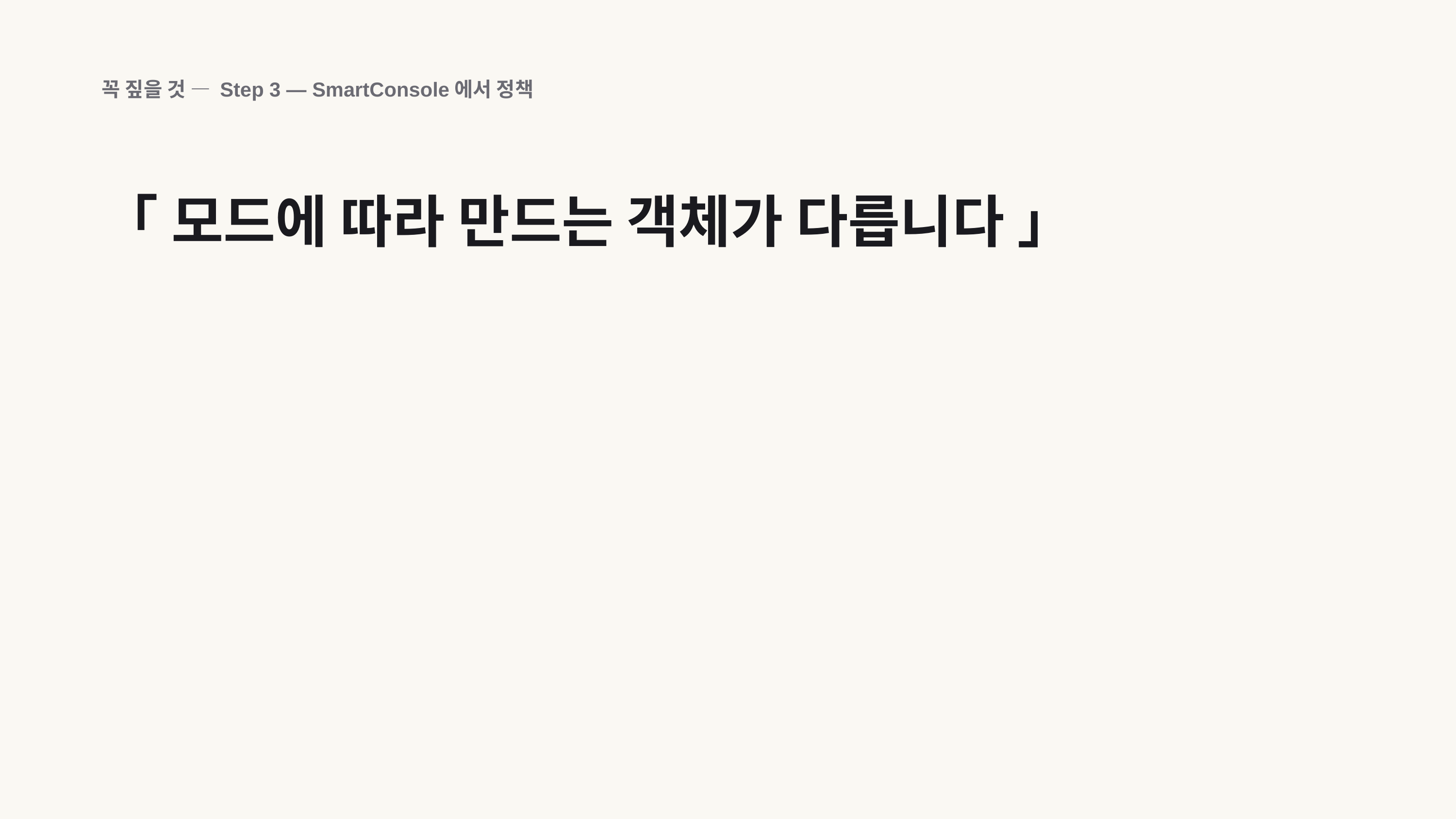

꼭 짚을 것 — Step 3 — SmartConsole에서 정책
「 모드에 따라 만드는 객체가 다릅니다 」